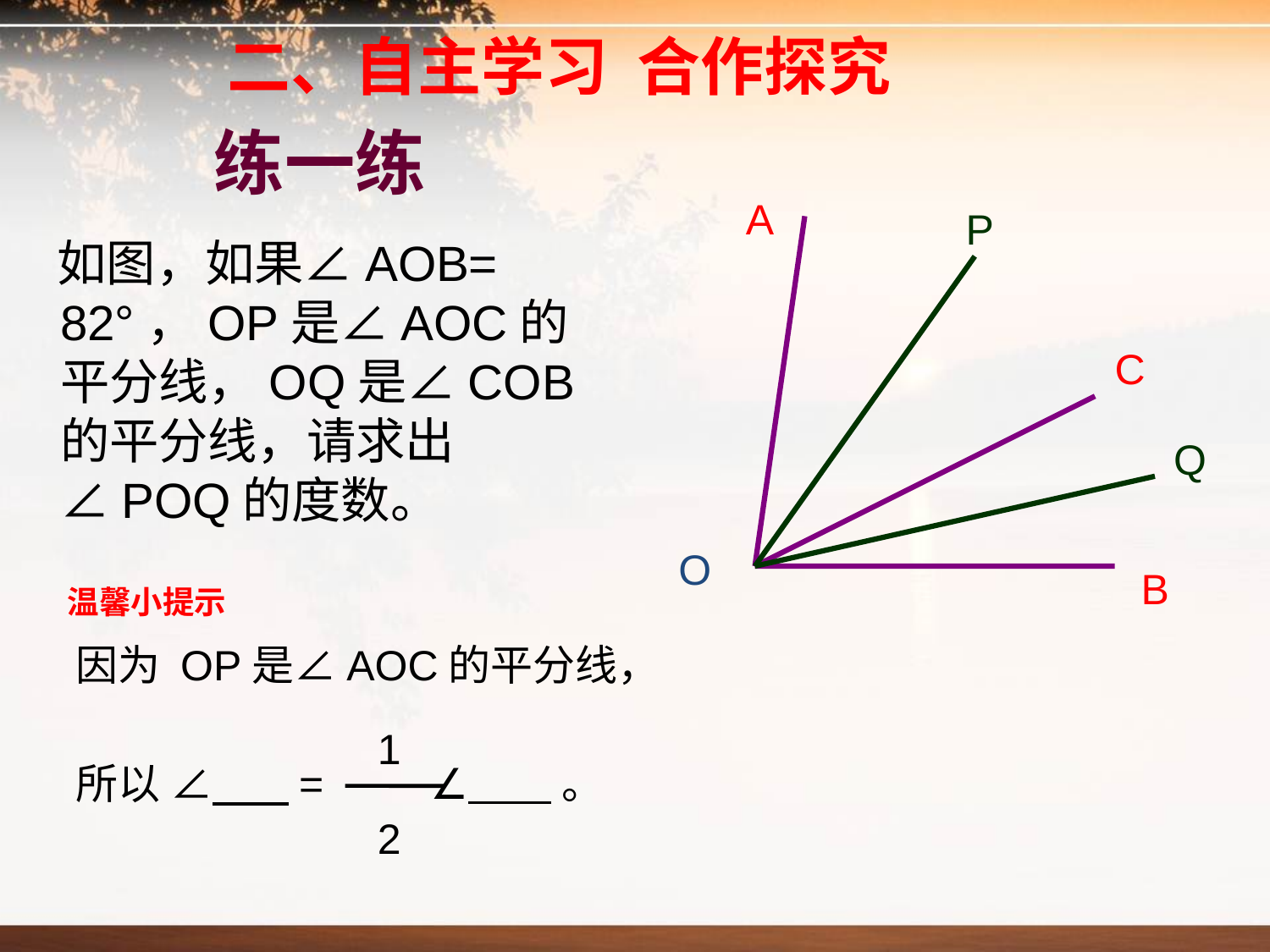

二、自主学习  合作探究
# 练一练
A
P

C

Q

O
B

   如图，如果∠AOB= 82°，OP是∠AOC的平分线，OQ是∠COB的平分线，请求出∠POQ的度数。
温馨小提示
   因为 OP是∠AOC的平分线，

   所以 ∠        =         ∠       。

的平分线，请求出∠POQ的度数。
1

2